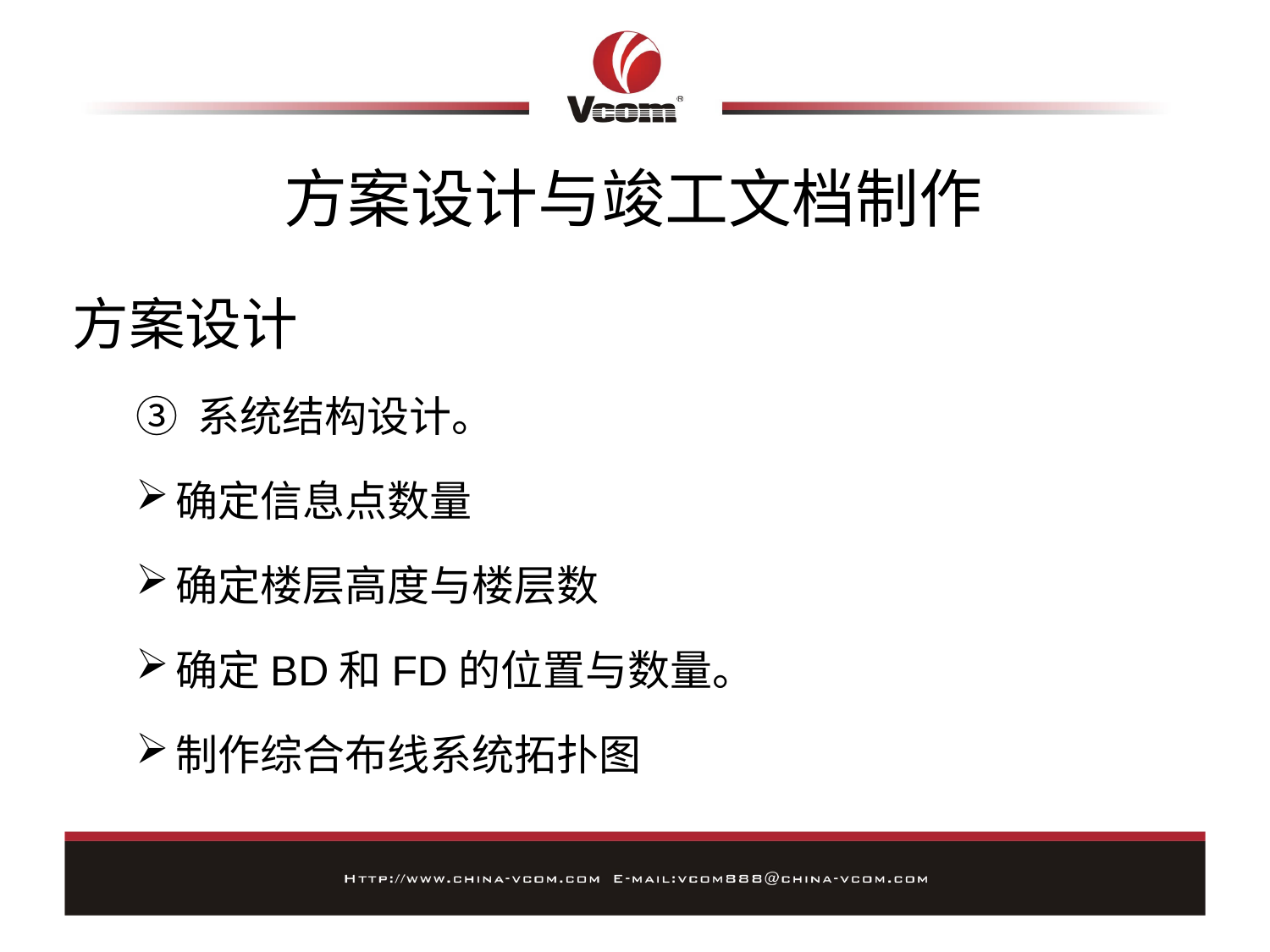

# 方案设计与竣工文档制作
方案设计
③ 系统结构设计。
确定信息点数量
确定楼层高度与楼层数
确定BD和FD的位置与数量。
制作综合布线系统拓扑图